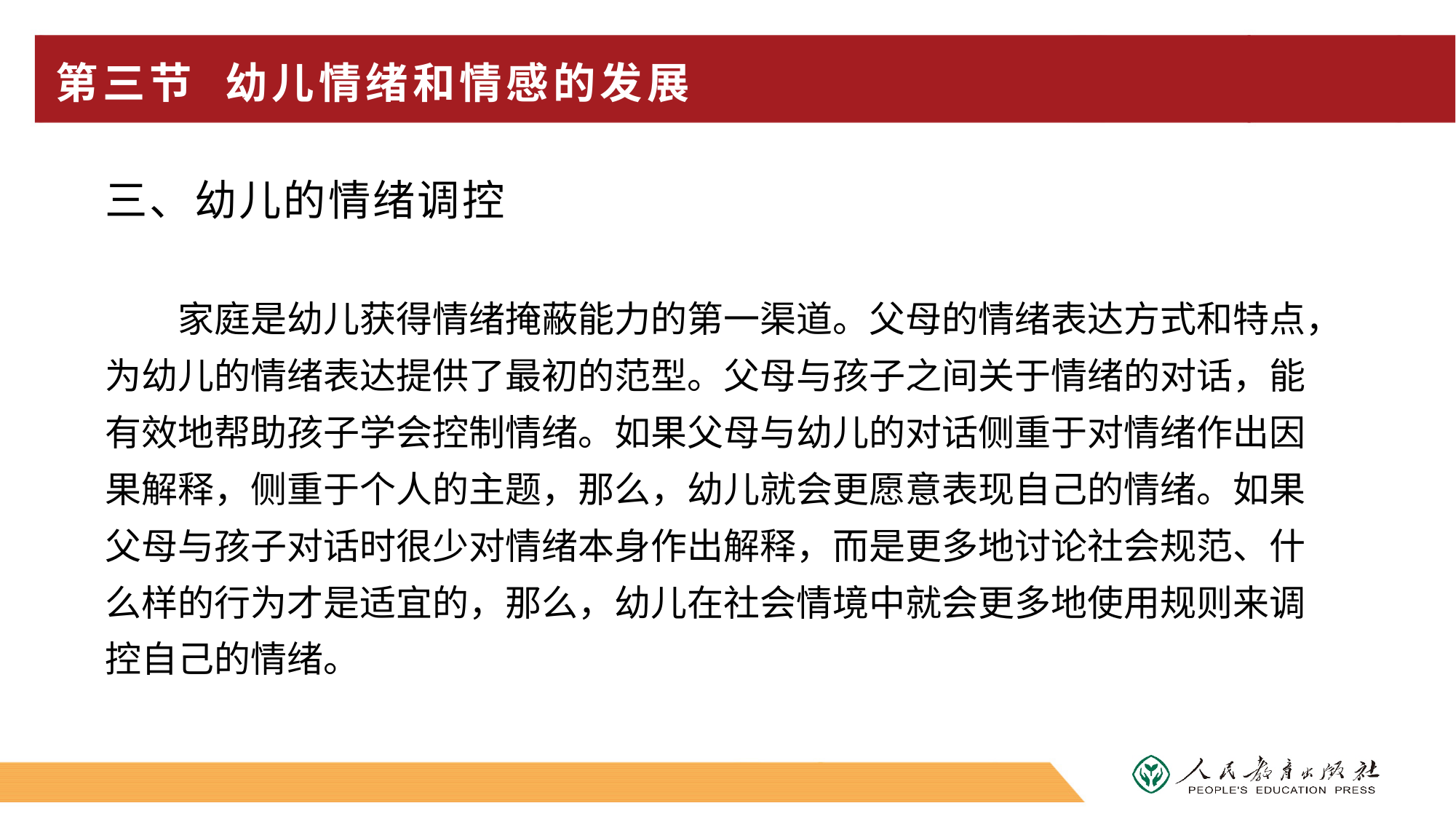

# 第三节  幼儿情绪和情感的发展
三、幼儿的情绪调控
家庭是幼儿获得情绪掩蔽能力的第一渠道。父母的情绪表达方式和特点，为幼儿的情绪表达提供了最初的范型。父母与孩子之间关于情绪的对话，能有效地帮助孩子学会控制情绪。如果父母与幼儿的对话侧重于对情绪作出因果解释，侧重于个人的主题，那么，幼儿就会更愿意表现自己的情绪。如果父母与孩子对话时很少对情绪本身作出解释，而是更多地讨论社会规范、什么样的行为才是适宜的，那么，幼儿在社会情境中就会更多地使用规则来调控自己的情绪。